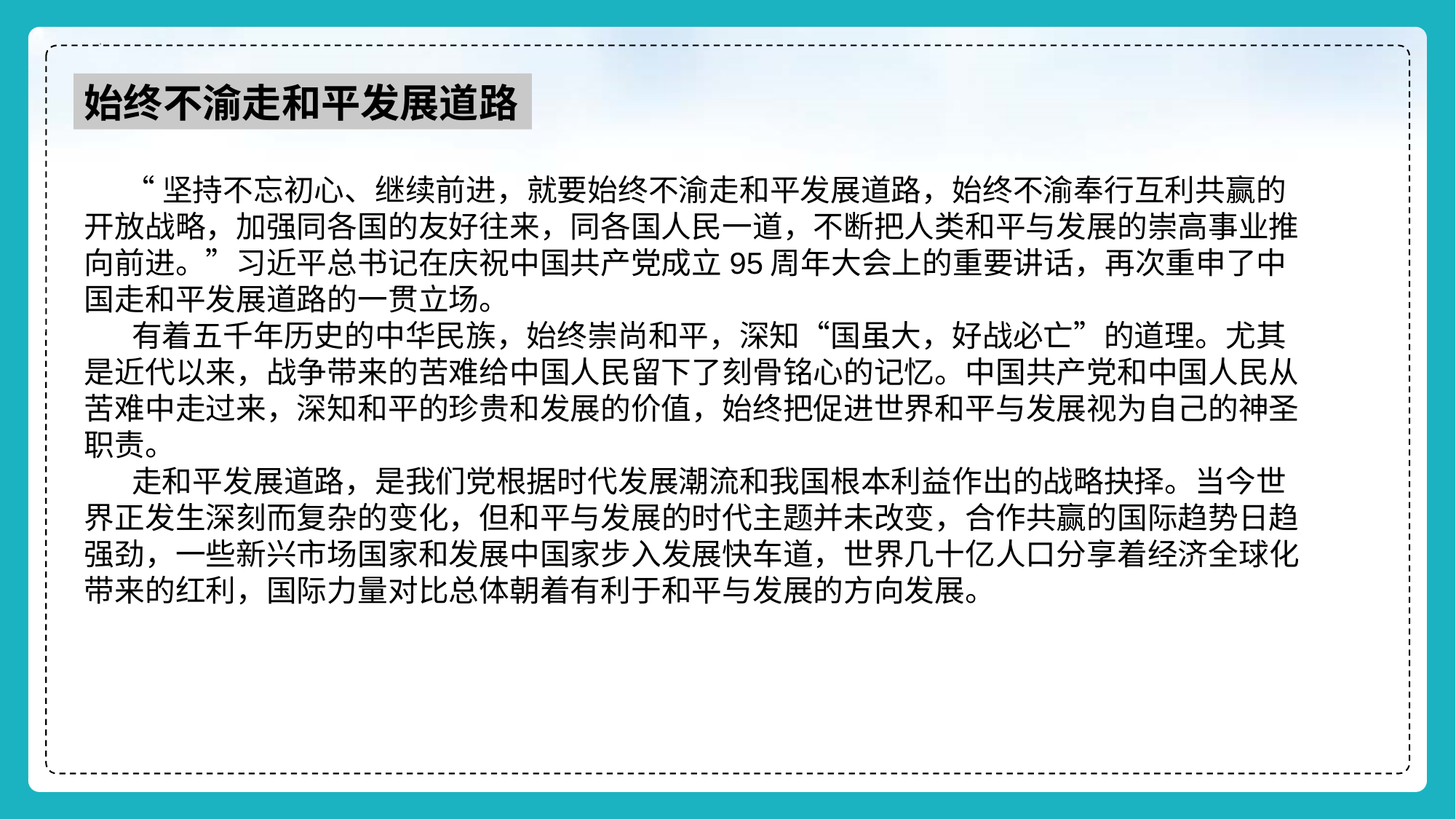

始终不渝走和平发展道路
      “坚持不忘初心、继续前进，就要始终不渝走和平发展道路，始终不渝奉行互利共赢的开放战略，加强同各国的友好往来，同各国人民一道，不断把人类和平与发展的崇高事业推向前进。”习近平总书记在庆祝中国共产党成立95周年大会上的重要讲话，再次重申了中国走和平发展道路的一贯立场。
      有着五千年历史的中华民族，始终崇尚和平，深知“国虽大，好战必亡”的道理。尤其是近代以来，战争带来的苦难给中国人民留下了刻骨铭心的记忆。中国共产党和中国人民从苦难中走过来，深知和平的珍贵和发展的价值，始终把促进世界和平与发展视为自己的神圣职责。
      走和平发展道路，是我们党根据时代发展潮流和我国根本利益作出的战略抉择。当今世界正发生深刻而复杂的变化，但和平与发展的时代主题并未改变，合作共赢的国际趋势日趋强劲，一些新兴市场国家和发展中国家步入发展快车道，世界几十亿人口分享着经济全球化带来的红利，国际力量对比总体朝着有利于和平与发展的方向发展。